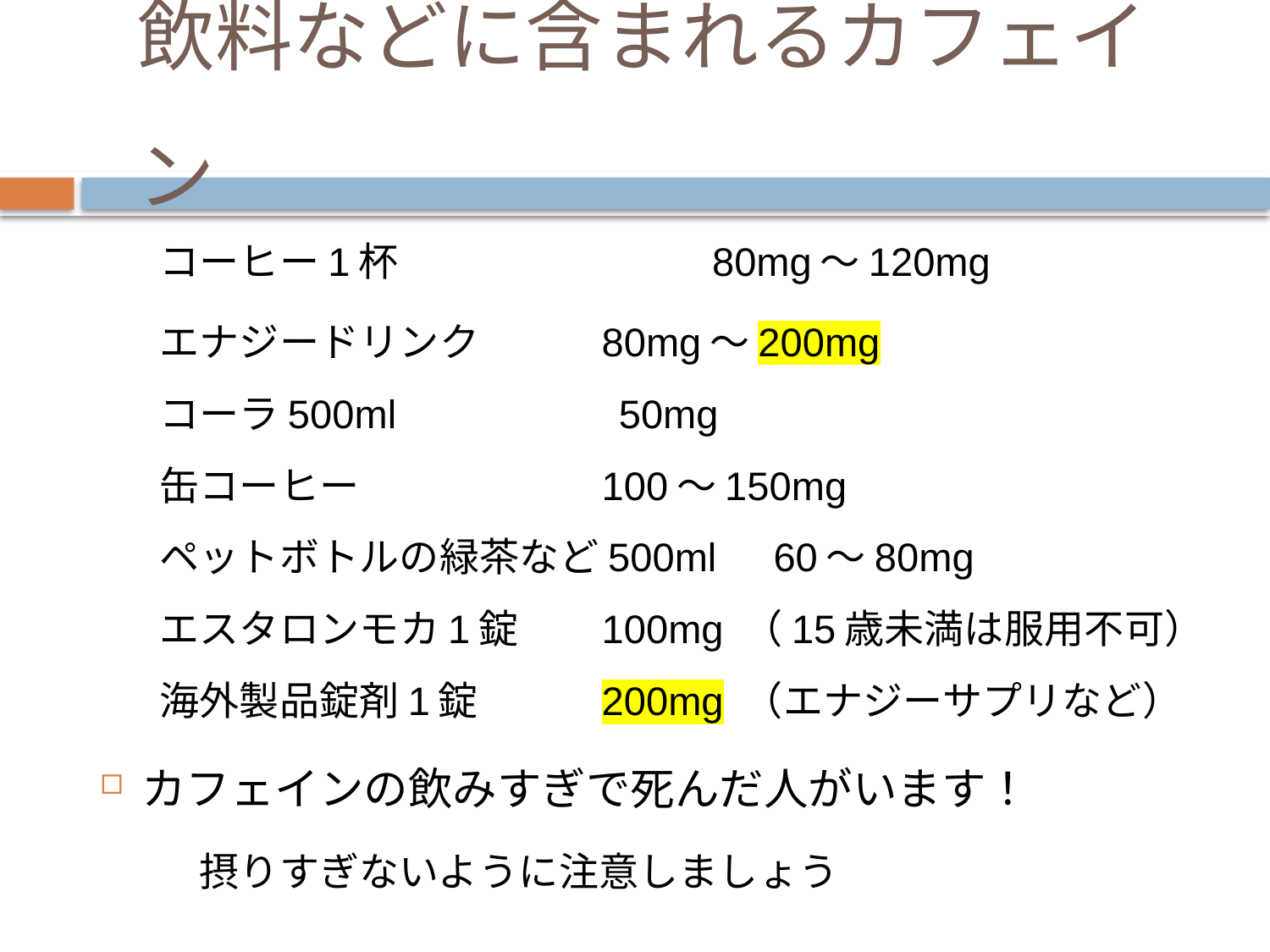

# 飲料などに含まれるカフェイン
コーヒー1杯　　　　　 	80mg～120mg
エナジードリンク　　	80mg～200mg
コーラ500ml　　　　	 50mg
缶コーヒー　　　　　	100～150mg
ペットボトルの緑茶など500ml　60～80mg
エスタロンモカ1錠　	100mg （15歳未満は服用不可）
海外製品錠剤1錠　	200mg （エナジーサプリなど）
カフェインの飲みすぎで死んだ人がいます！
　摂りすぎないように注意しましょう